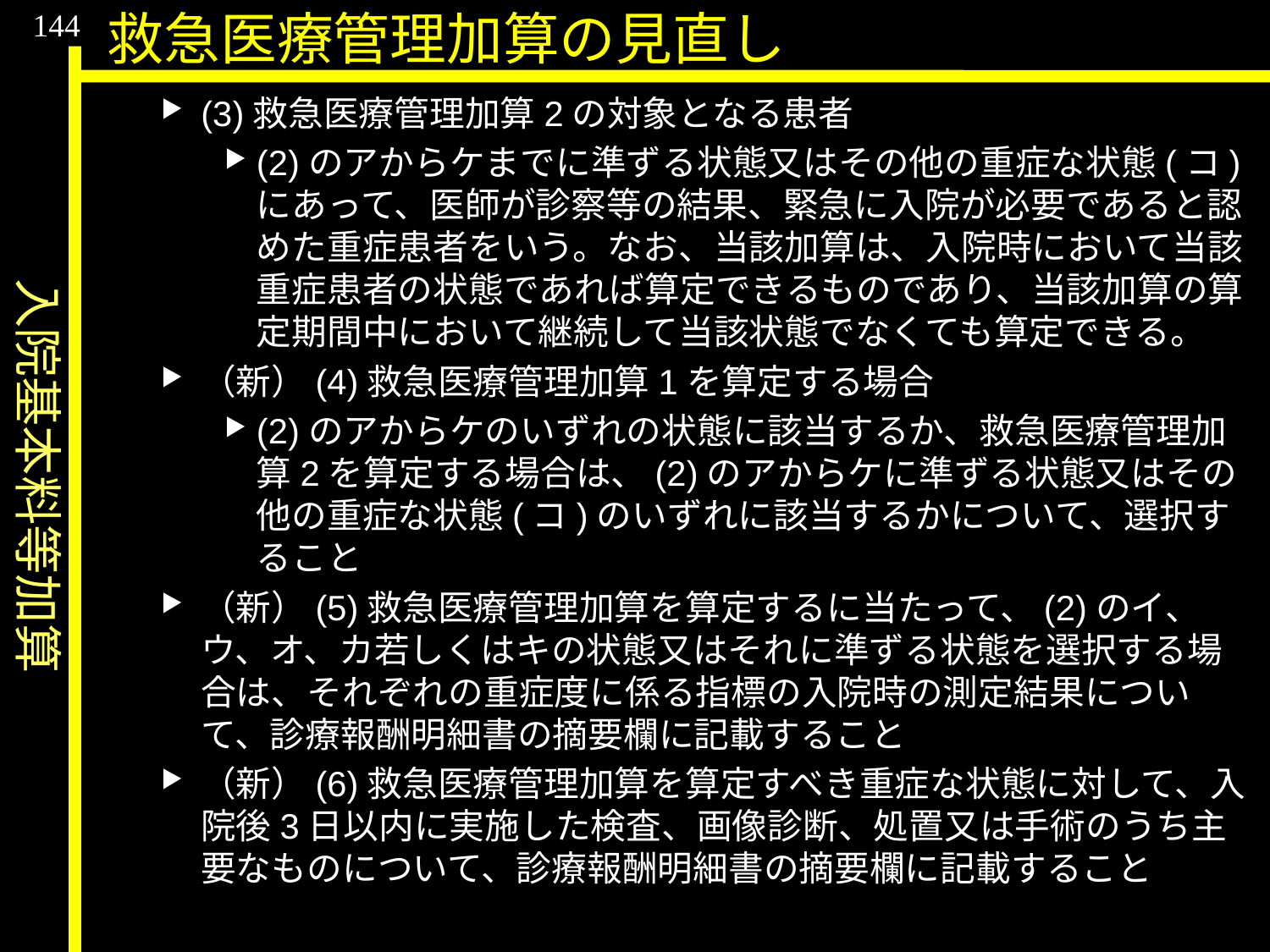

入院基本料等加算
144
救急医療管理加算の見直し

(3)救急医療管理加算2の対象となる患者
(2)のアからケまでに準ずる状態又はその他の重症な状態(コ)にあって、医師が診察等の結果、緊急に入院が必要であると認めた重症患者をいう。なお、当該加算は、入院時において当該重症患者の状態であれば算定できるものであり、当該加算の算定期間中において継続して当該状態でなくても算定できる。
（新）(4)救急医療管理加算1を算定する場合
(2)のアからケのいずれの状態に該当するか、救急医療管理加算2を算定する場合は、(2)のアからケに準ずる状態又はその他の重症な状態(コ)のいずれに該当するかについて、選択すること
（新）(5)救急医療管理加算を算定するに当たって、(2)のイ、ウ、オ、カ若しくはキの状態又はそれに準ずる状態を選択する場合は、それぞれの重症度に係る指標の入院時の測定結果について、診療報酬明細書の摘要欄に記載すること
（新）(6)救急医療管理加算を算定すべき重症な状態に対して、入院後3日以内に実施した検査、画像診断、処置又は手術のうち主要なものについて、診療報酬明細書の摘要欄に記載すること